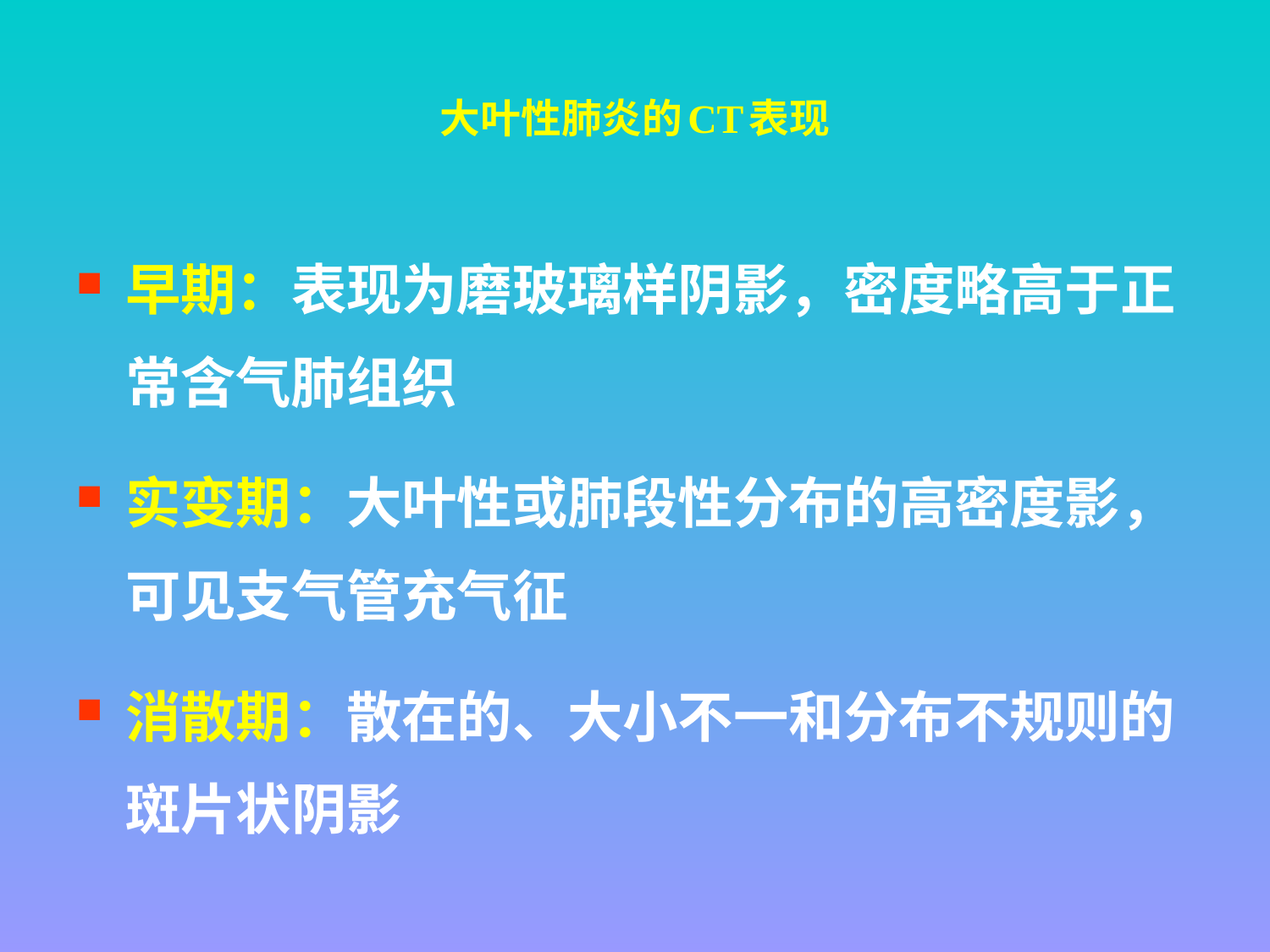

# 大叶性肺炎的CT表现
早期：表现为磨玻璃样阴影，密度略高于正常含气肺组织
实变期：大叶性或肺段性分布的高密度影，可见支气管充气征
消散期：散在的、大小不一和分布不规则的斑片状阴影